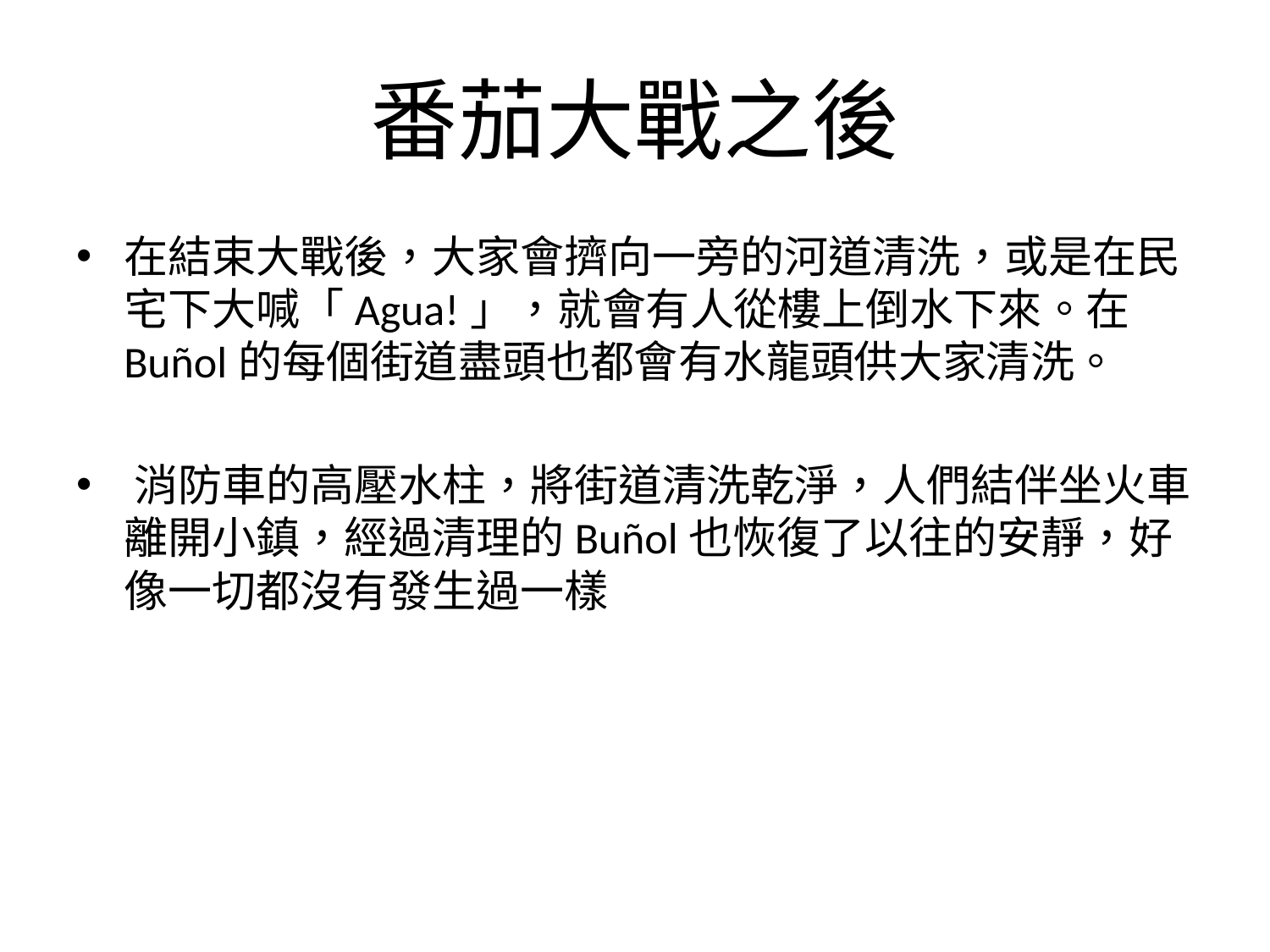

# 番茄大戰之後
在結束大戰後，大家會擠向一旁的河道清洗，或是在民宅下大喊「Agua!」，就會有人從樓上倒水下來。在Buñol的每個街道盡頭也都會有水龍頭供大家清洗。

​消防車的高壓水柱，將街道清洗乾淨，人們結伴坐火車離開小鎮，經過清理的Buñol也恢復了以往的安靜，好像一切都沒有發生過一樣